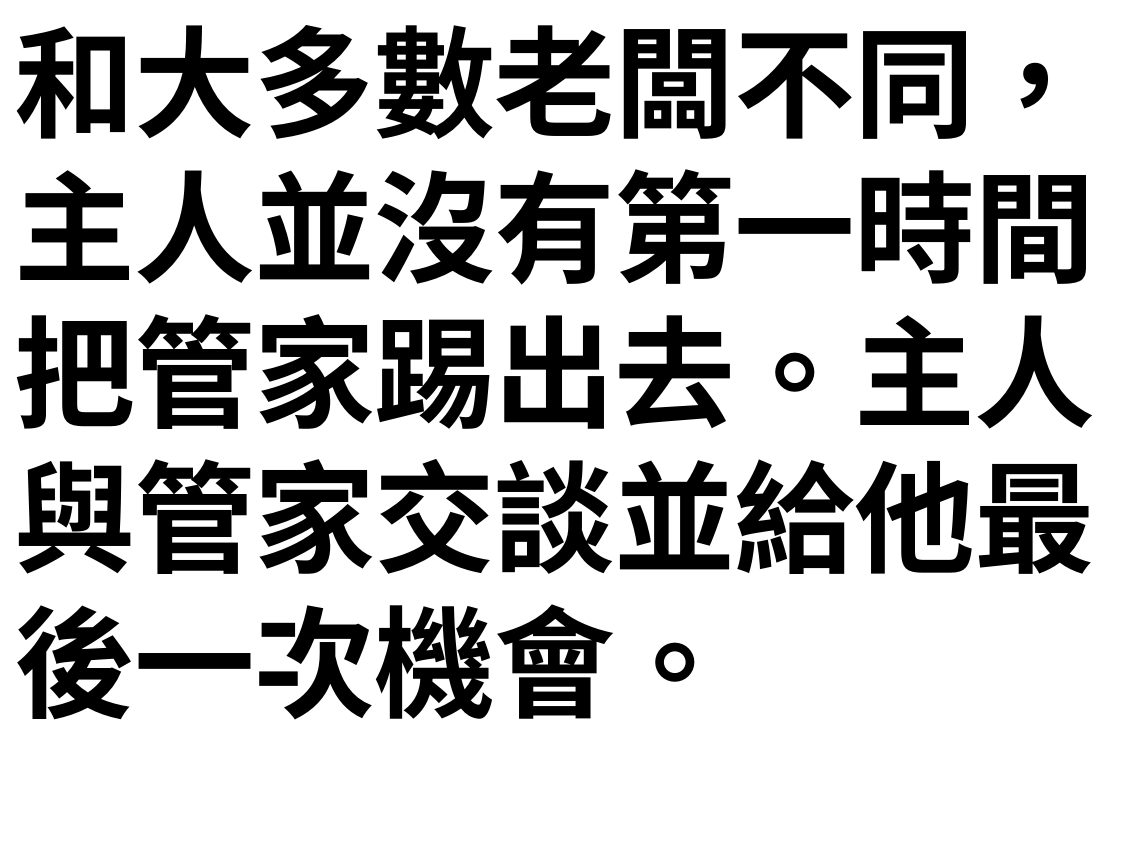

和大多數老闆不同，主人並沒有第一時間把管家踢出去。主人與管家交談並給他最後一次機會。